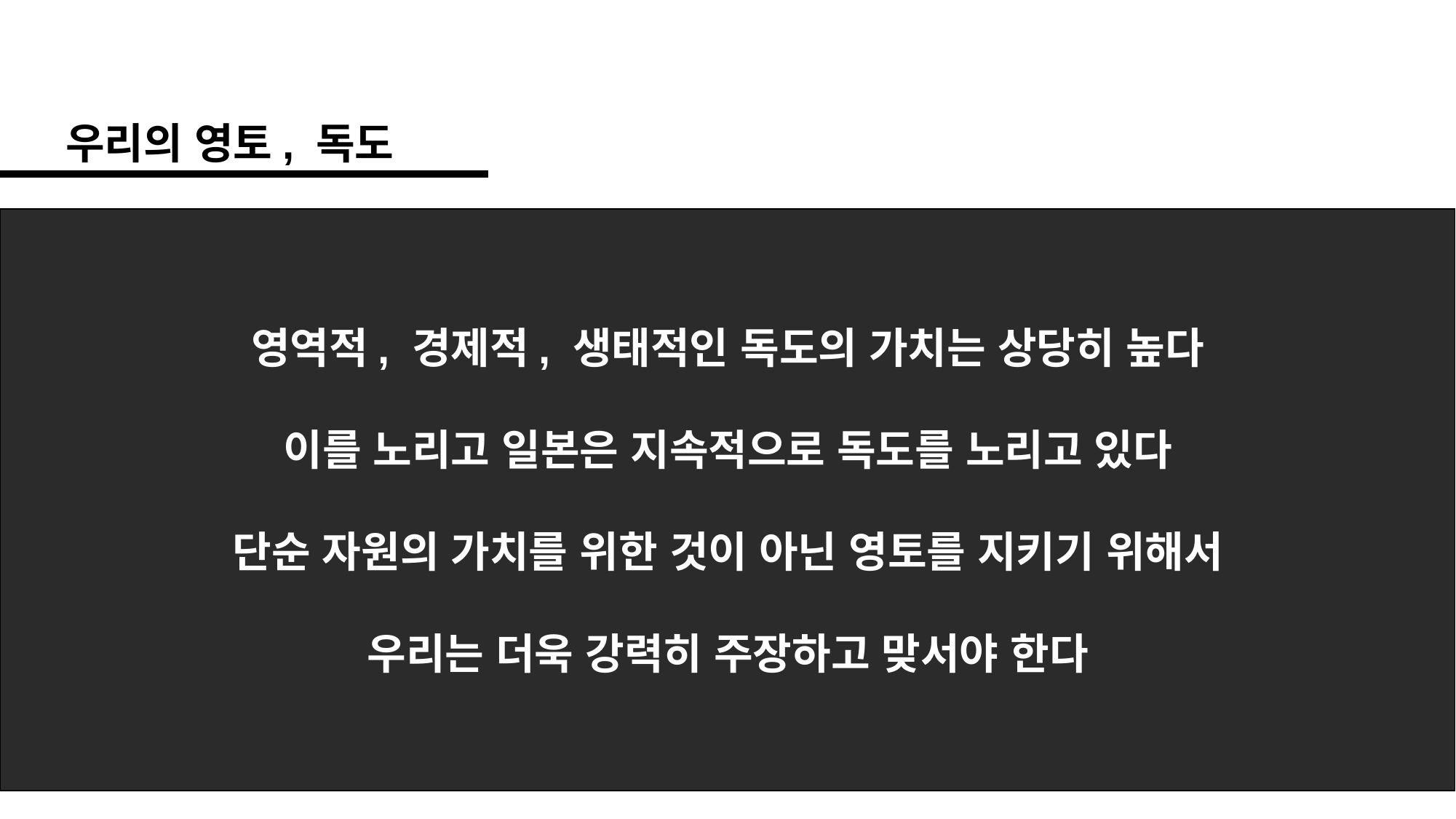

우리의 영토, 독도
영역적, 경제적, 생태적인 독도의 가치는 상당히 높다

이를 노리고 일본은 지속적으로 독도를 노리고 있다

단순 자원의 가치를 위한 것이 아닌 영토를 지키기 위해서

우리는 더욱 강력히 주장하고 맞서야 한다